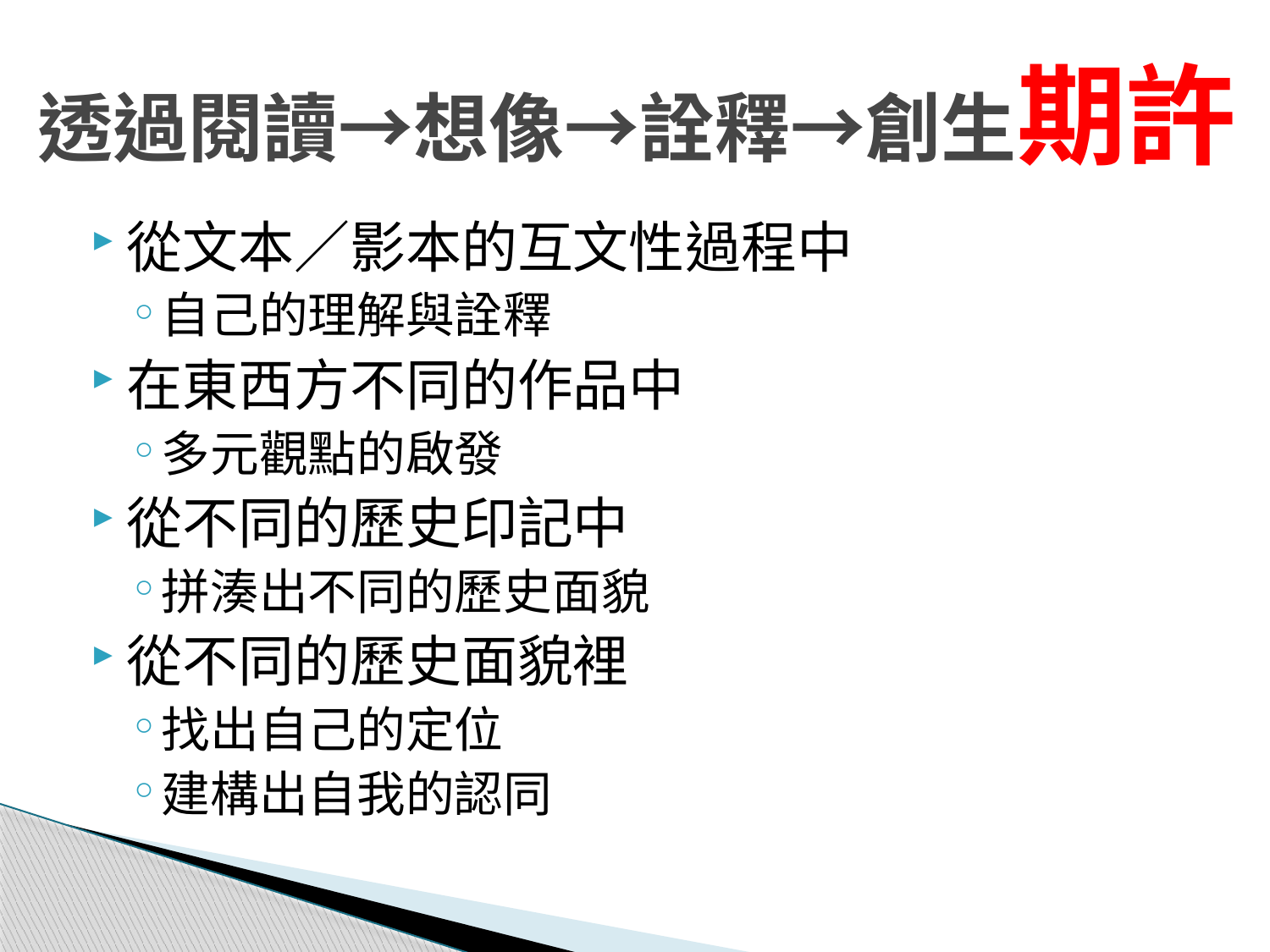

# 透過閱讀→想像→詮釋→創生期許
從文本／影本的互文性過程中
自己的理解與詮釋
在東西方不同的作品中
多元觀點的啟發
從不同的歷史印記中
拼湊出不同的歷史面貌
從不同的歷史面貌裡
找出自己的定位
建構出自我的認同